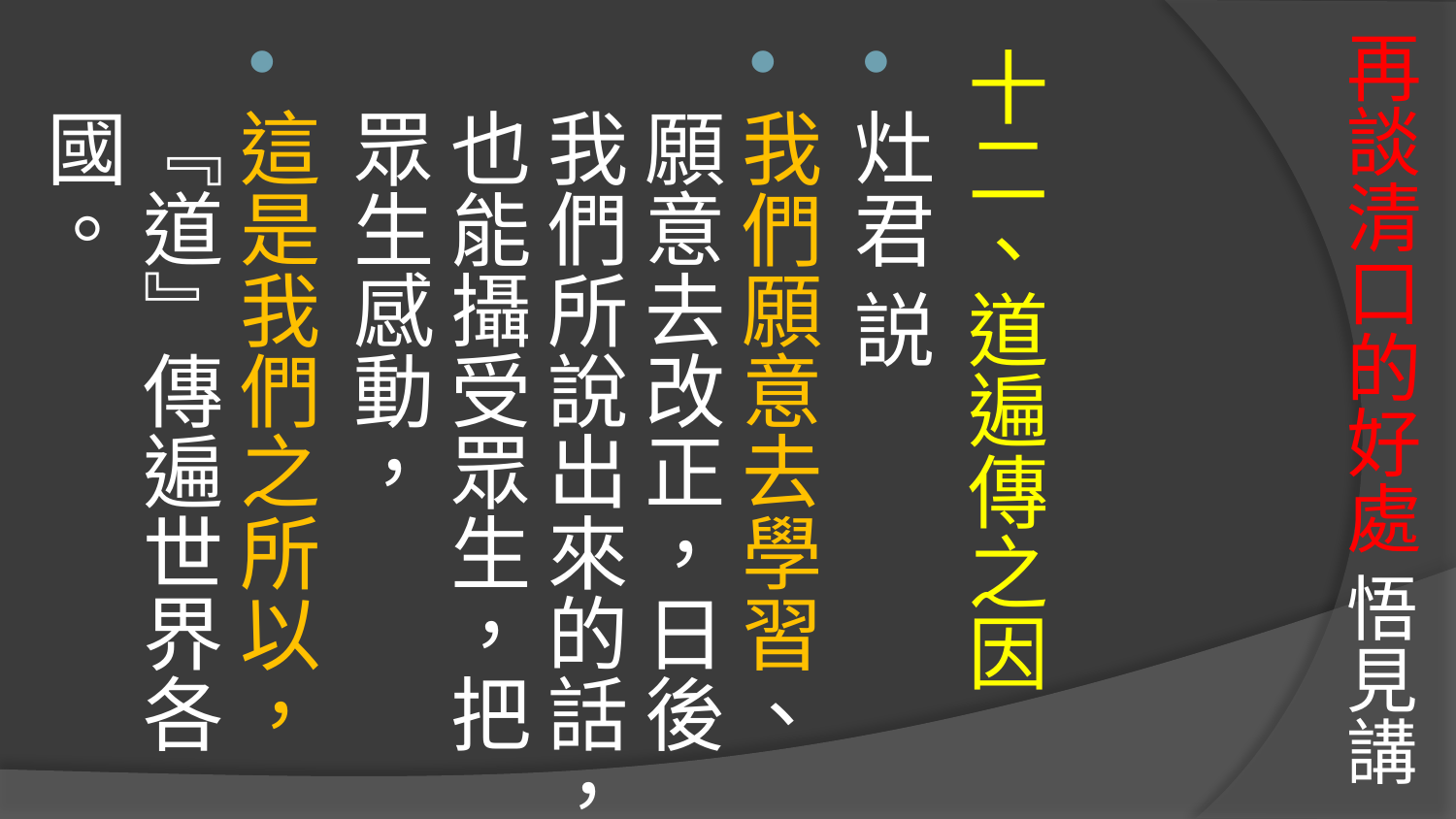

# 再談清口的好處 悟見講
十二、道遍傳之因
灶君 説
我們願意去學習、願意去改正，日後我們所說出來的話，也能攝受眾生，把眾生感動，
這是我們之所以，『道』傳遍世界各國。